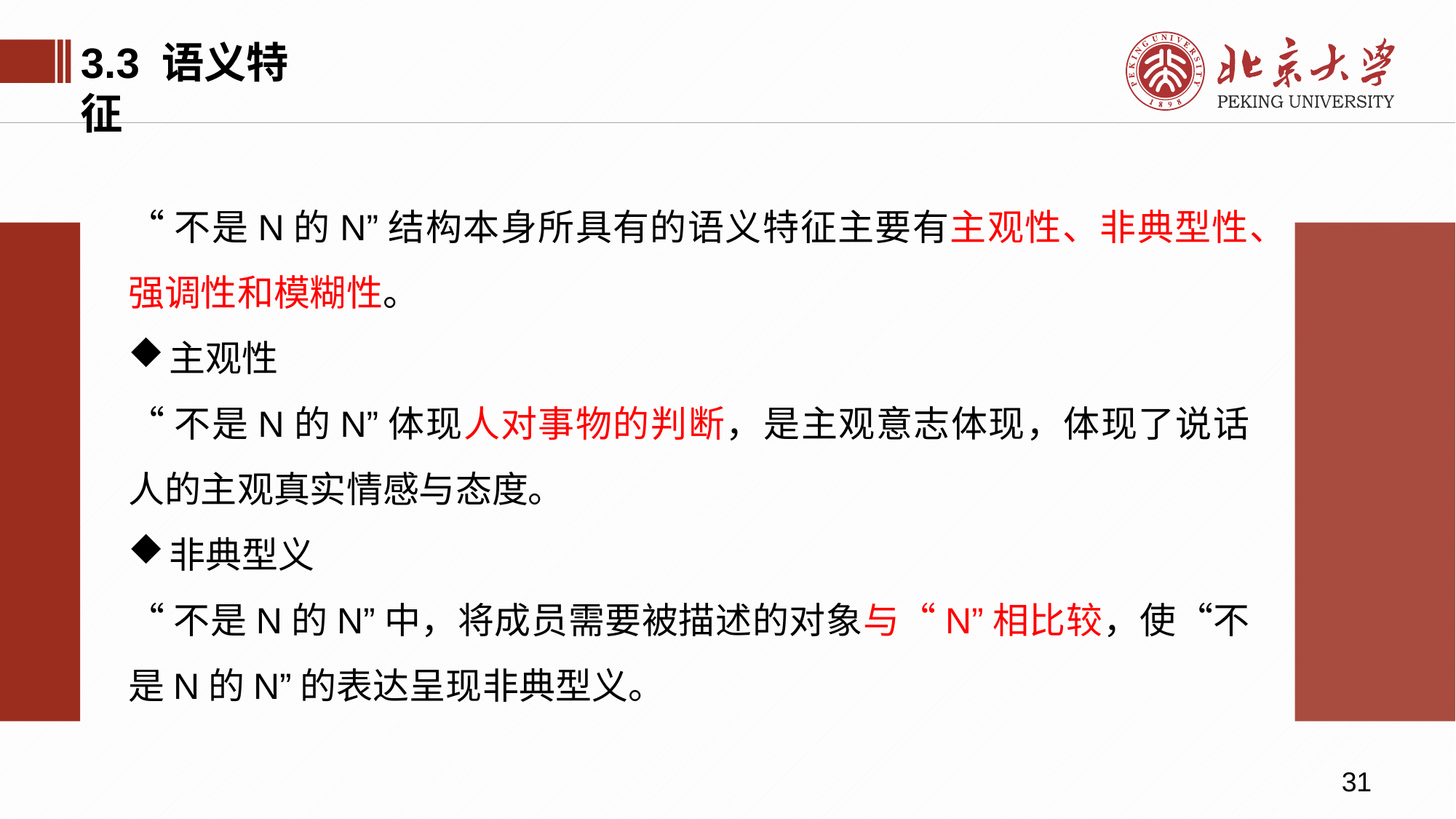

3.3 语义特征
“不是N的N”结构本身所具有的语义特征主要有主观性、非典型性、强调性和模糊性。
主观性
“不是N的N”体现人对事物的判断，是主观意志体现，体现了说话人的主观真实情感与态度。
非典型义
“不是N的N”中，将成员需要被描述的对象与“N”相比较，使“不是N的N”的表达呈现非典型义。
31